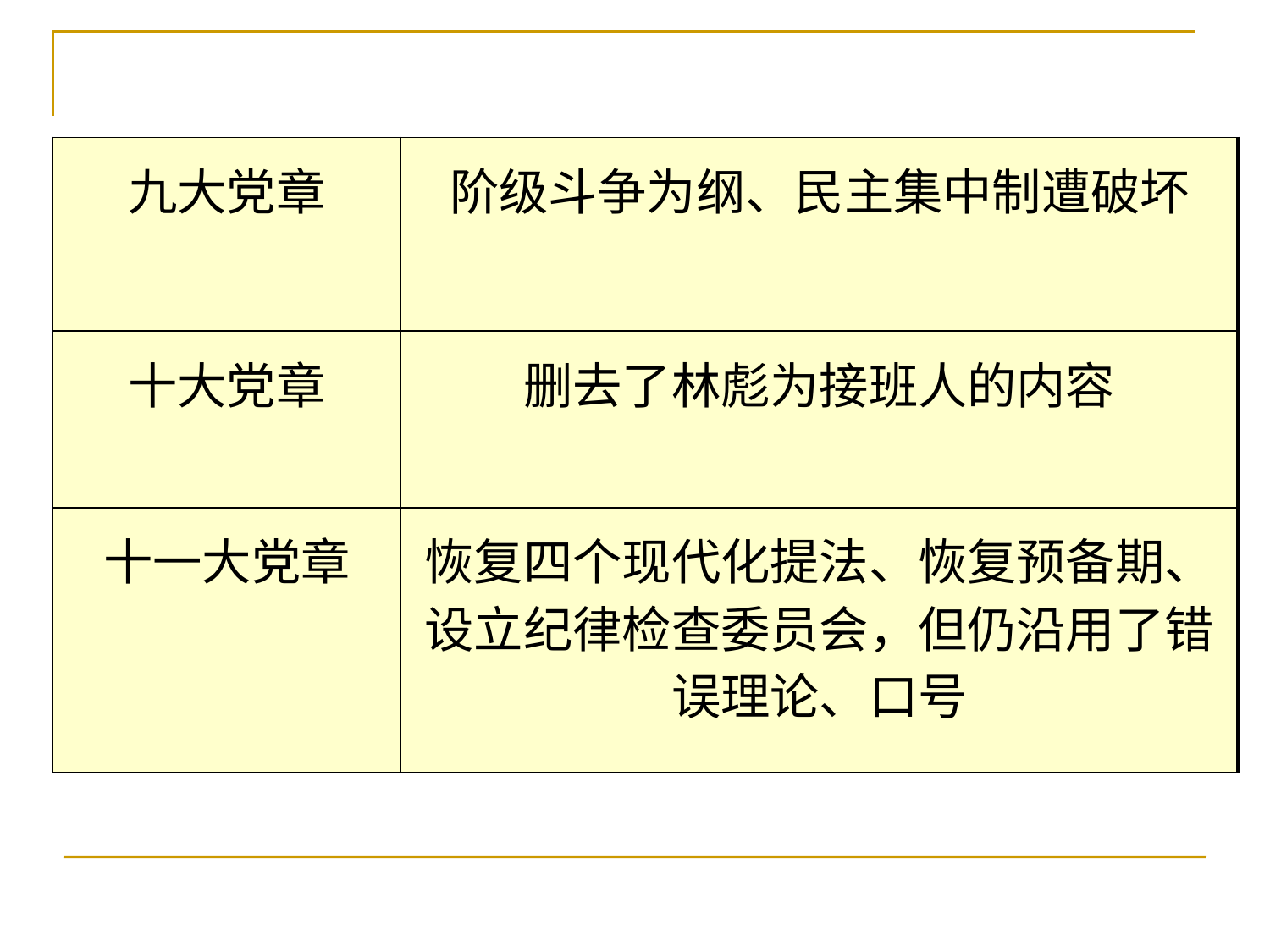

| 九大党章 | 阶级斗争为纲、民主集中制遭破坏 |
| --- | --- |
| 十大党章 | 删去了林彪为接班人的内容 |
| 十一大党章 | 恢复四个现代化提法、恢复预备期、设立纪律检查委员会，但仍沿用了错误理论、口号 |